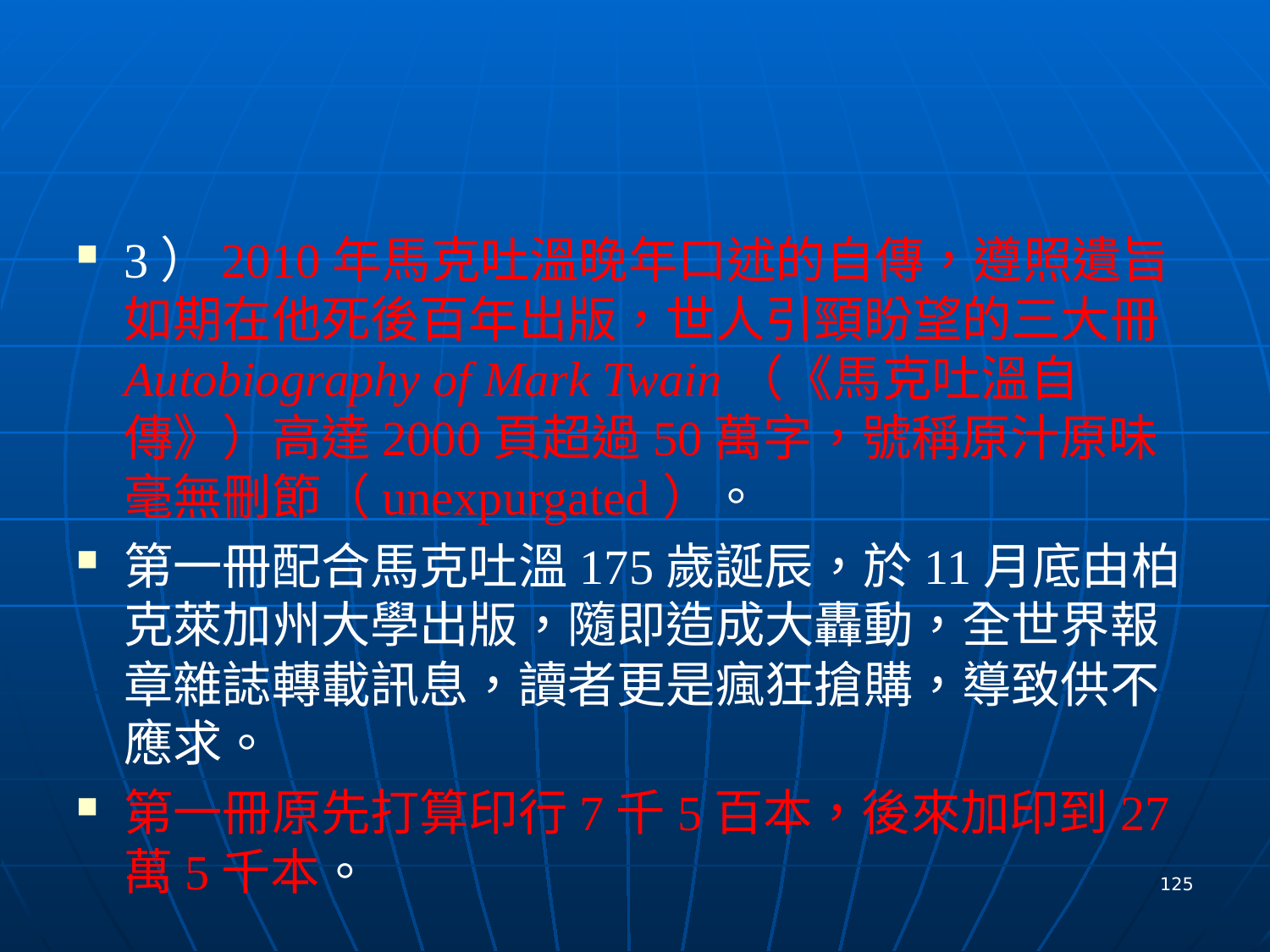

#
3）2010年馬克吐溫晚年口述的自傳，遵照遺旨如期在他死後百年出版，世人引頸盼望的三大冊Autobiography of Mark Twain（《馬克吐溫自傳》）高達2000頁超過50萬字，號稱原汁原味毫無刪節（unexpurgated）。
第一冊配合馬克吐溫175歲誕辰，於11月底由柏克萊加州大學出版，隨即造成大轟動，全世界報章雜誌轉載訊息，讀者更是瘋狂搶購，導致供不應求。
第一冊原先打算印行7千5百本，後來加印到27萬5千本。
125